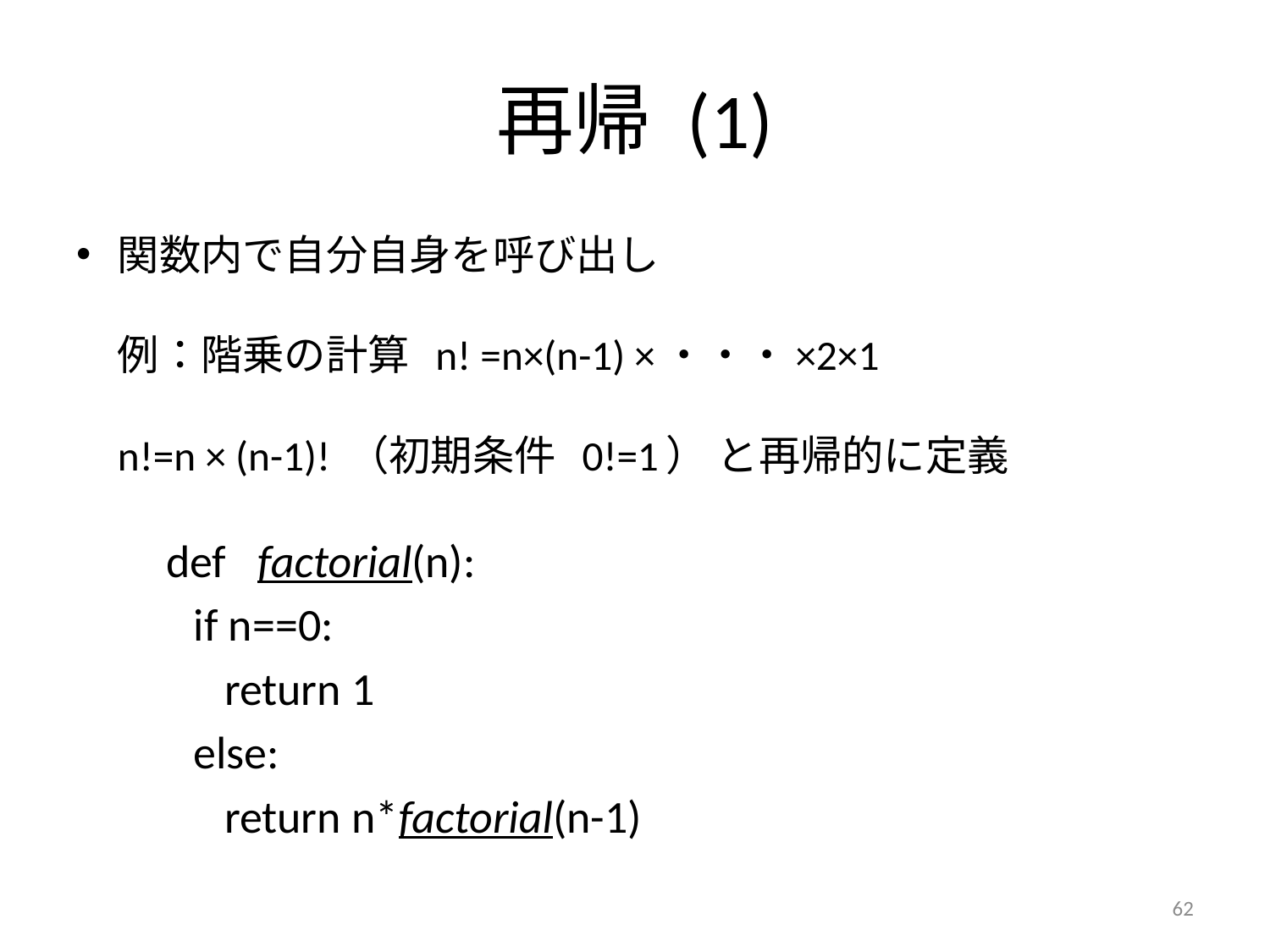

# 再帰 (1)
関数内で自分自身を呼び出し
例：階乗の計算  n! =n×(n-1) ×・・・×2×1
n!=n × (n-1)! （初期条件  0!=1） と再帰的に定義
def   factorial(n):
      if n==0:
         return 1
      else:
         return n*factorial(n-1)
62